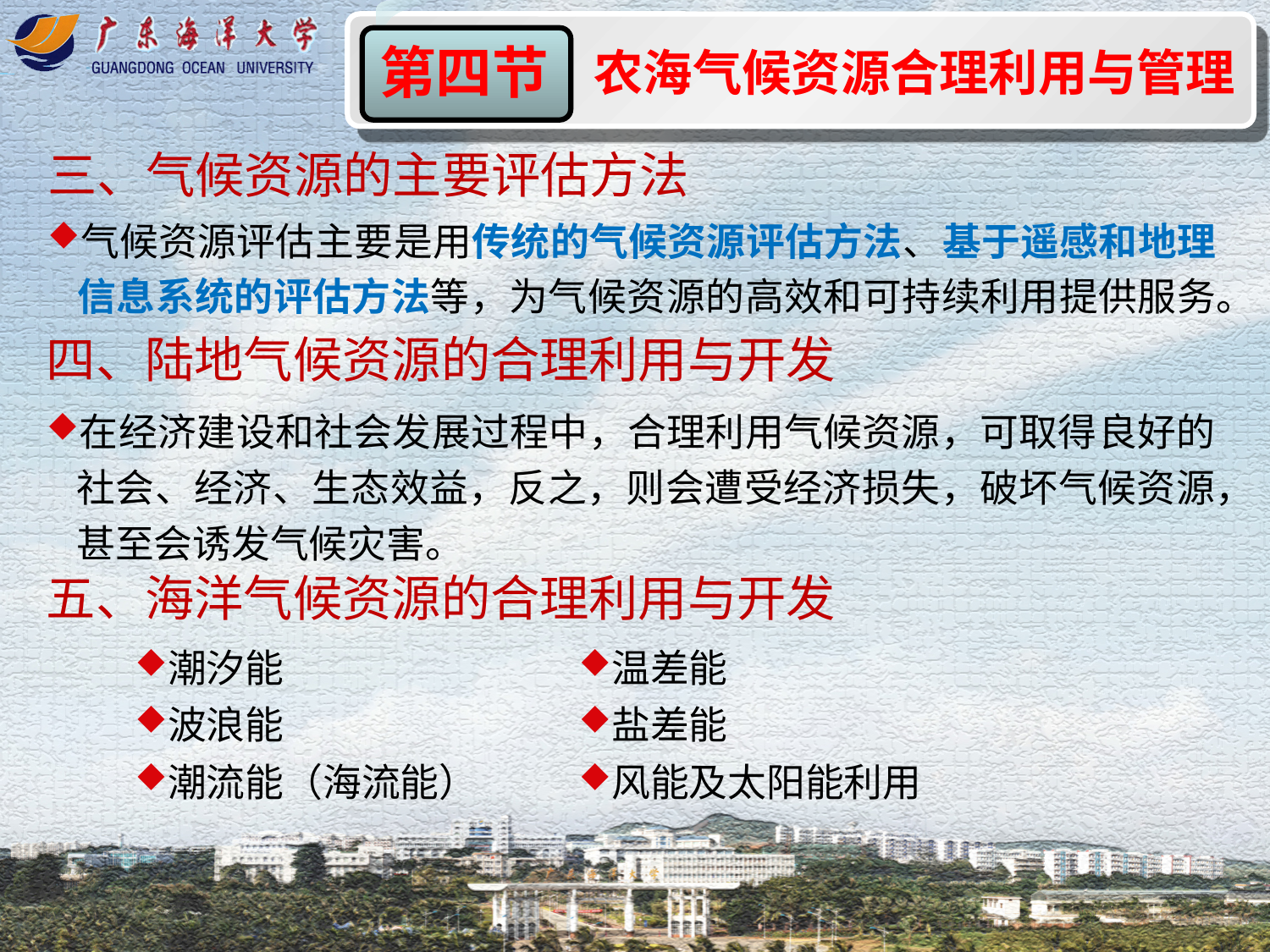

农海气候资源合理利用与管理

第四节
三、气候资源的主要评估方法
气候资源评估主要是用传统的气候资源评估方法、基于遥感和地理信息系统的评估方法等，为气候资源的高效和可持续利用提供服务。
四、陆地气候资源的合理利用与开发
在经济建设和社会发展过程中，合理利用气候资源，可取得良好的社会、经济、生态效益，反之，则会遭受经济损失，破坏气候资源，甚至会诱发气候灾害。
五、海洋气候资源的合理利用与开发
潮汐能
波浪能
潮流能（海流能）
温差能
盐差能
风能及太阳能利用